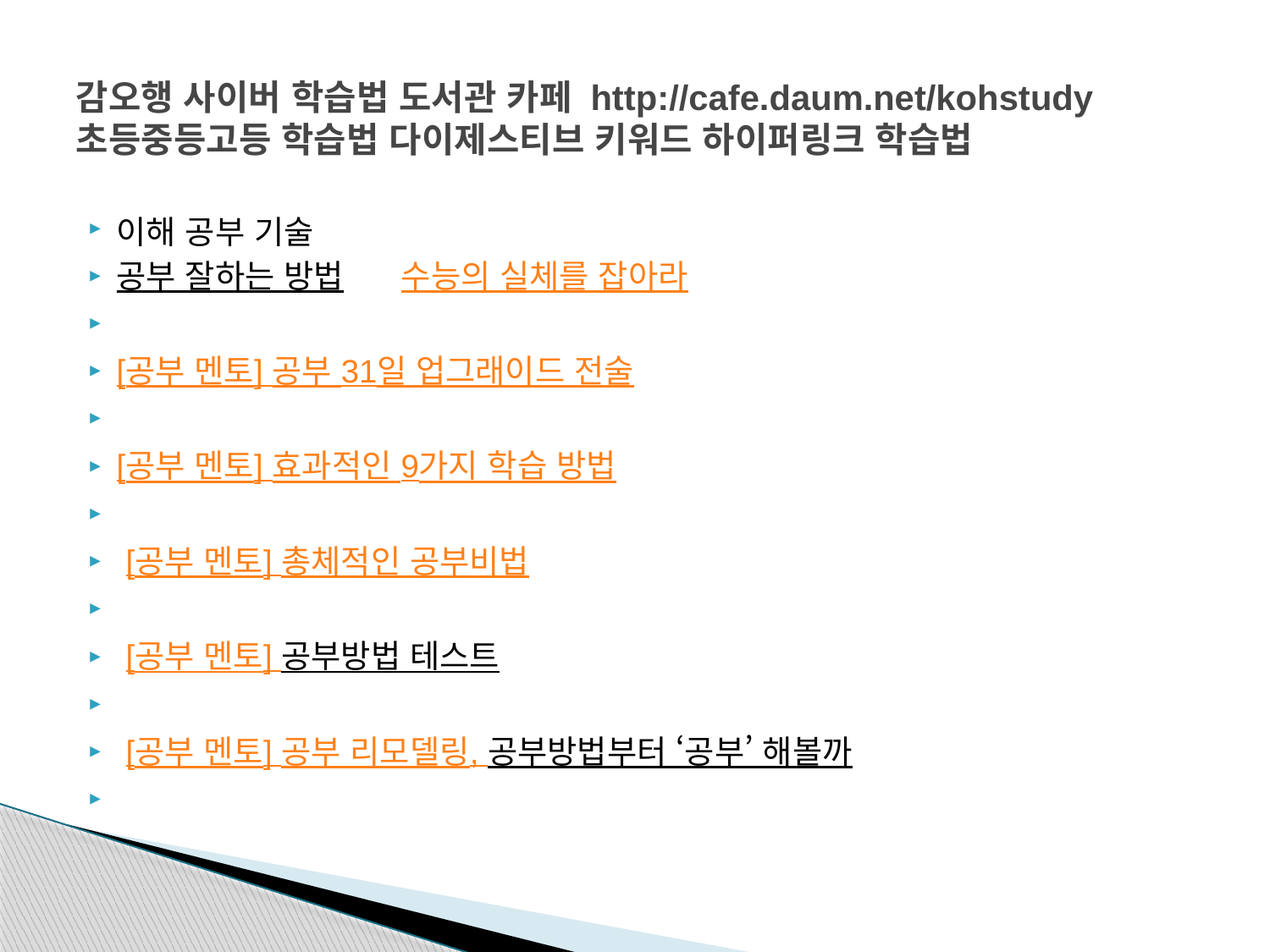

# 감오행 사이버 학습법 도서관 카페 http://cafe.daum.net/kohstudy 초등중등고등 학습법 다이제스티브 키워드 하이퍼링크 학습법
이해 공부 기술
공부 잘하는 방법        수능의 실체를 잡아라

[공부 멘토] 공부 31일 업그래이드 전술

[공부 멘토] 효과적인 9가지 학습 방법

 [공부 멘토] 총체적인 공부비법

 [공부 멘토] 공부방법 테스트

 [공부 멘토] 공부 리모델링, 공부방법부터 ‘공부’ 해볼까